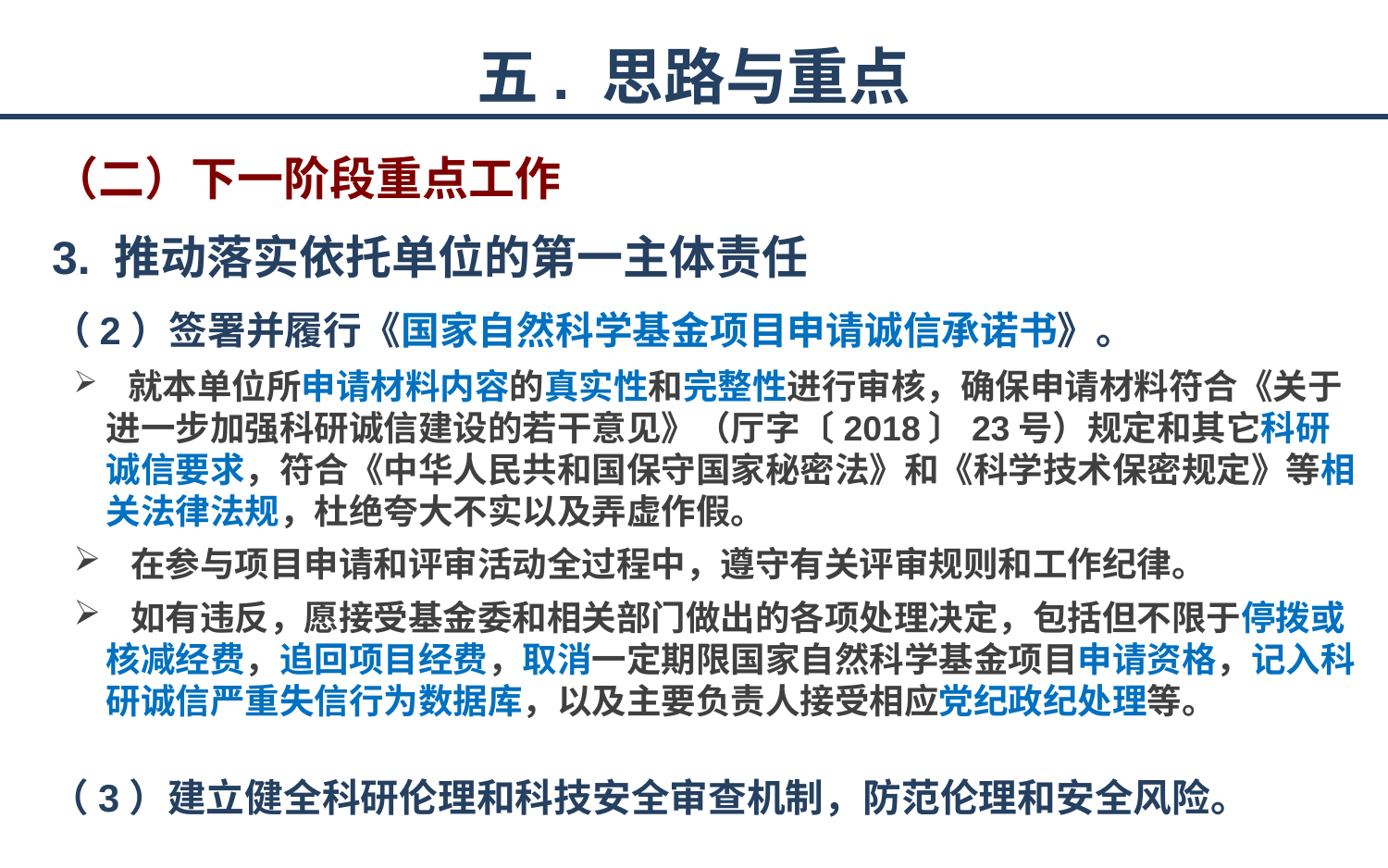

# 五. 思路与重点
（二）下一阶段重点工作
3. 推动落实依托单位的第一主体责任
（2）签署并履行《国家自然科学基金项目申请诚信承诺书》。
  就本单位所申请材料内容的真实性和完整性进行审核，确保申请材料符合《关于进一步加强科研诚信建设的若干意见》（厅字〔2018〕23号）规定和其它科研诚信要求，符合《中华人民共和国保守国家秘密法》和《科学技术保密规定》等相关法律法规，杜绝夸大不实以及弄虚作假。
  在参与项目申请和评审活动全过程中，遵守有关评审规则和工作纪律。
  如有违反，愿接受基金委和相关部门做出的各项处理决定，包括但不限于停拨或核减经费，追回项目经费，取消一定期限国家自然科学基金项目申请资格，记入科研诚信严重失信行为数据库，以及主要负责人接受相应党纪政纪处理等。
（3）建立健全科研伦理和科技安全审查机制，防范伦理和安全风险。